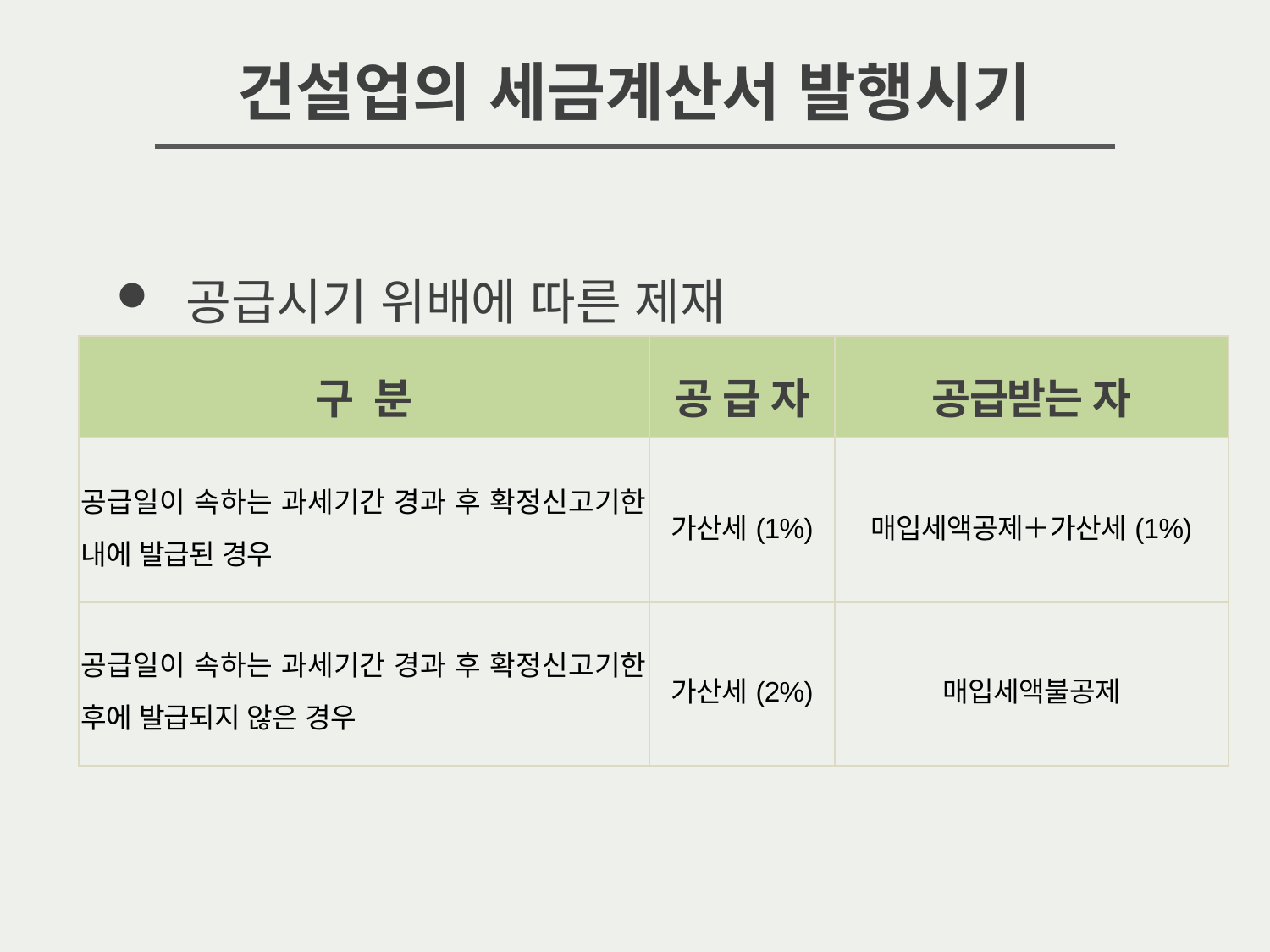

건설업의 세금계산서 발행시기

 공급시기 위배에 따른 제재
| 구 분 | 공 급 자 | 공급받는 자 |
| --- | --- | --- |
| 공급일이 속하는 과세기간 경과 후 확정신고기한 내에 발급된 경우 | 가산세(1%) | 매입세액공제＋가산세(1%) |
| 공급일이 속하는 과세기간 경과 후 확정신고기한 후에 발급되지 않은 경우 | 가산세(2%) | 매입세액불공제 |